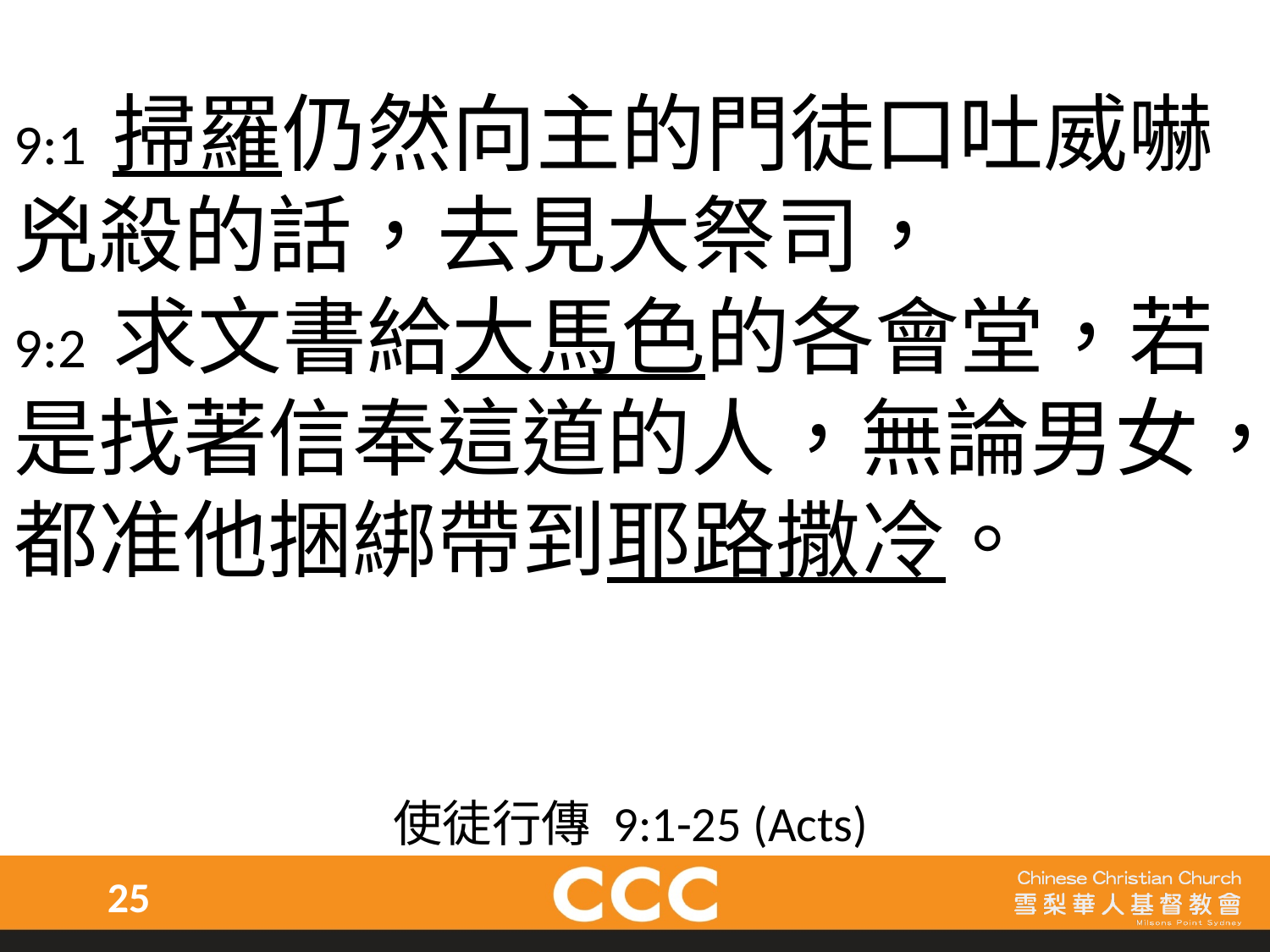

9:1 掃羅仍然向主的門徒口吐威嚇兇殺的話，去見大祭司，
9:2 求文書給大馬色的各會堂，若是找著信奉這道的人，無論男女，都准他捆綁帶到耶路撒冷。

使徒行傳 9:1-25 (Acts)
25